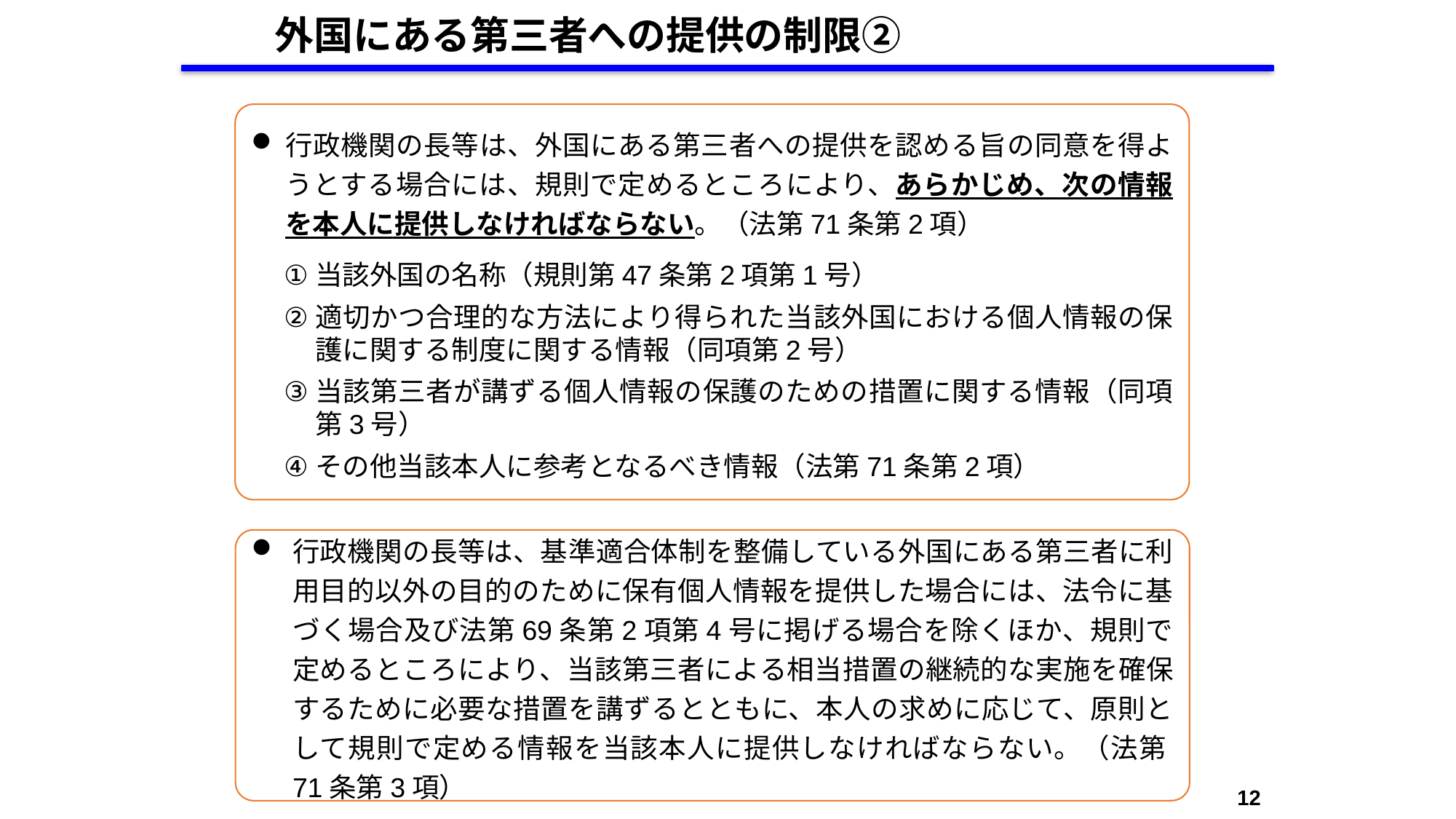

外国にある第三者への提供の制限②

行政機関の長等は、外国にある第三者への提供を認める旨の同意を得ようとする場合には、規則で定めるところにより、あらかじめ、次の情報を本人に提供しなければならない。（法第71条第2項）
当該外国の名称（規則第47条第2項第1号）
適切かつ合理的な方法により得られた当該外国における個人情報の保護に関する制度に関する情報（同項第2号）
当該第三者が講ずる個人情報の保護のための措置に関する情報（同項第3号）
その他当該本人に参考となるべき情報（法第71条第2項）
行政機関の長等は、基準適合体制を整備している外国にある第三者に利用目的以外の目的のために保有個人情報を提供した場合には、法令に基づく場合及び法第69条第2項第4号に掲げる場合を除くほか、規則で定めるところにより、当該第三者による相当措置の継続的な実施を確保するために必要な措置を講ずるとともに、本人の求めに応じて、原則として規則で定める情報を当該本人に提供しなければならない。（法第71条第3項）
12